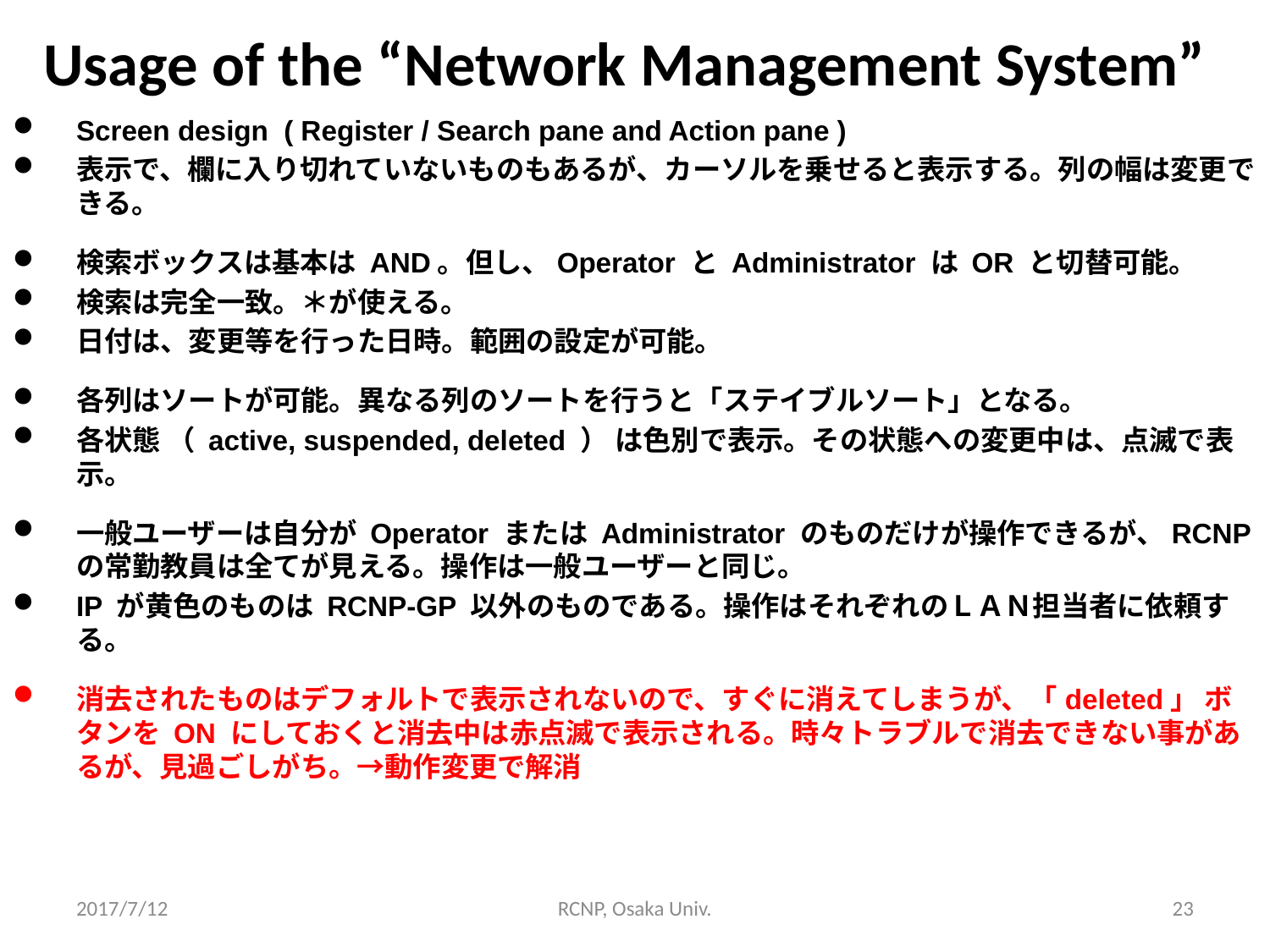

# Usage of the “Network Management System”
Screen design  ( Register / Search pane and Action pane )
表示で、欄に入り切れていないものもあるが、カーソルを乗せると表示する。列の幅は変更できる。

検索ボックスは基本は AND。但し、Operator と Administrator は OR と切替可能。
検索は完全一致。＊が使える。
日付は、変更等を行った日時。範囲の設定が可能。

各列はソートが可能。異なる列のソートを行うと「ステイブルソート」となる。
各状態 （ active, suspended, deleted ） は色別で表示。その状態への変更中は、点滅で表示。

一般ユーザーは自分が Operator または Administrator のものだけが操作できるが、RCNPの常勤教員は全てが見える。操作は一般ユーザーと同じ。
IP が黄色のものは RCNP-GP 以外のものである。操作はそれぞれのＬＡＮ担当者に依頼する。

消去されたものはデフォルトで表示されないので、すぐに消えてしまうが、「deleted」 ボタンを ON にしておくと消去中は赤点滅で表示される。時々トラブルで消去できない事があるが、見過ごしがち。→動作変更で解消

2017/7/12
RCNP, Osaka Univ.
23